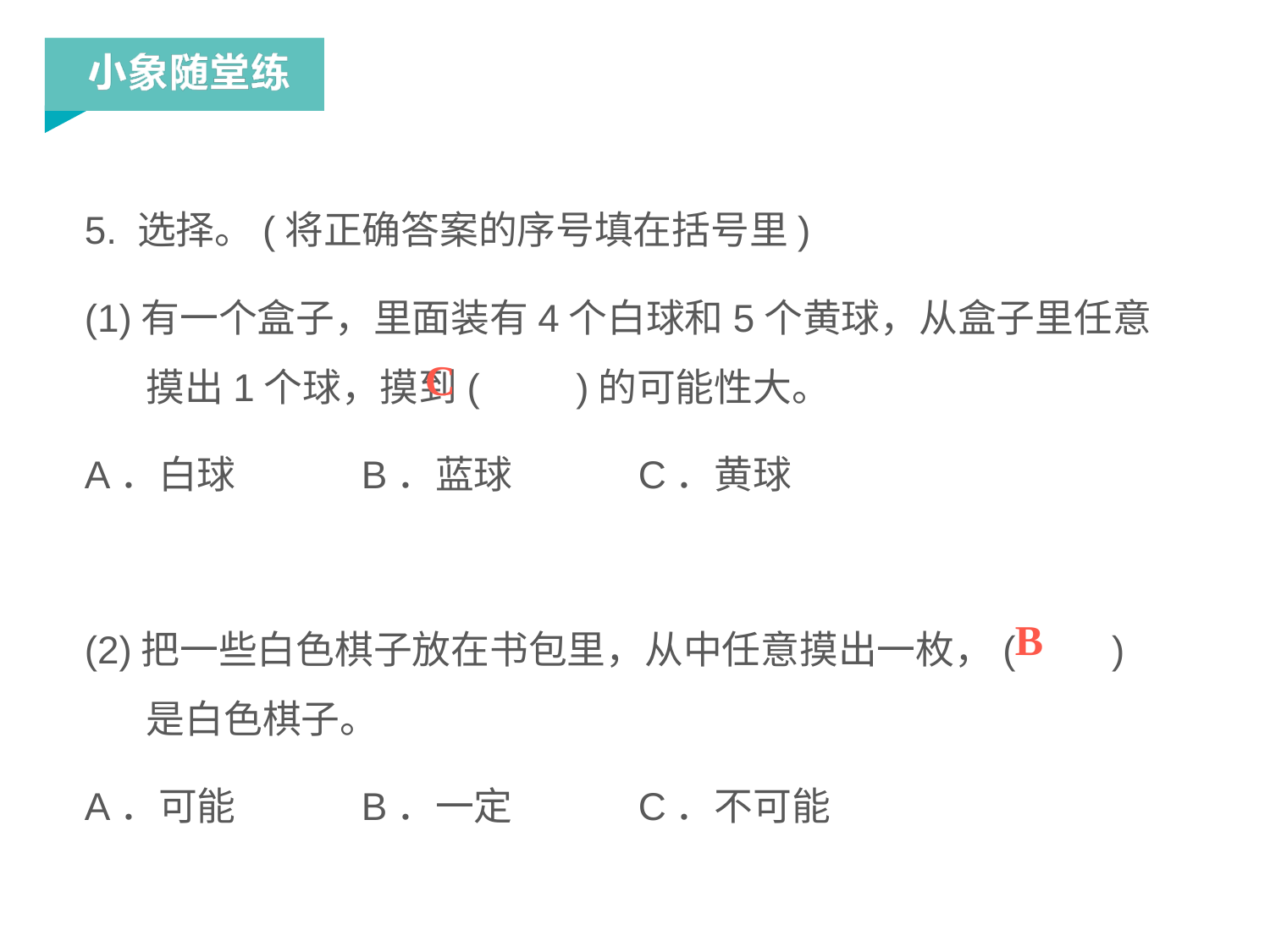

5. 选择。(将正确答案的序号填在括号里)
(1)有一个盒子，里面装有4个白球和5个黄球，从盒子里任意摸出1个球，摸到(　　)的可能性大。
A．白球　　　B．蓝球　　　C．黄球

(2)把一些白色棋子放在书包里，从中任意摸出一枚，(　　)是白色棋子。
A．可能　　　B．一定　　　C．不可能
C
B